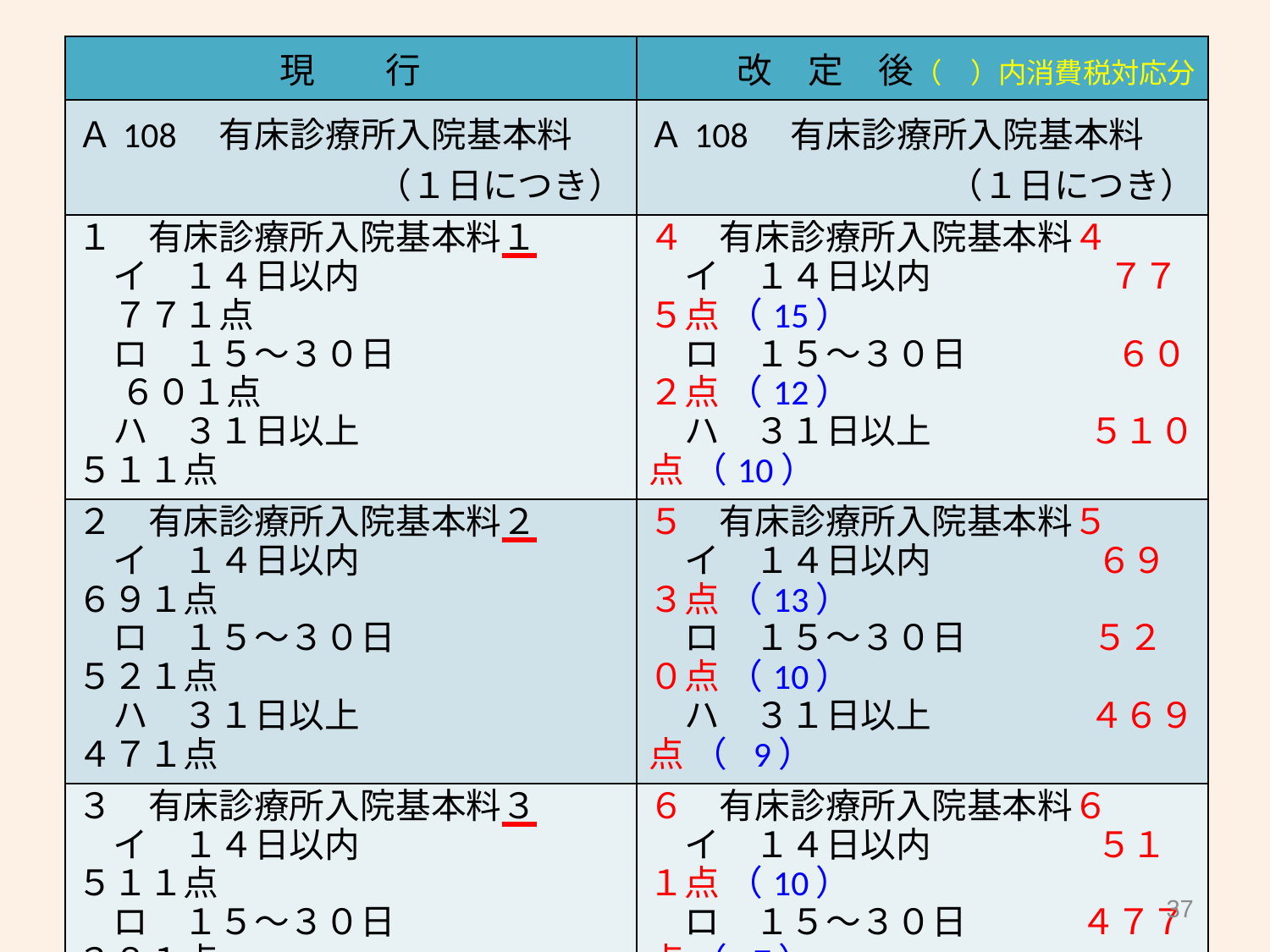

| 現　　行 | 改　定　後（　）内消費税対応分 |
| --- | --- |
| Ａ108　有床診療所入院基本料 （１日につき） | Ａ108　有床診療所入院基本料 （１日につき） |
| １　有床診療所入院基本料１ 　イ　１４日以内　　　　　　　　７７１点 　ロ　１５～３０日　　　　　　　 ６０１点 　ハ　３１日以上　　　　　　　 ５１１点 | ４　有床診療所入院基本料４ 　イ　１４日以内　　　　　７７５点 （15） 　ロ　１５～３０日　　　　 ６０２点 （12） 　ハ　３１日以上　　　　 ５１０点 （10） |
| ２　有床診療所入院基本料２ 　イ　１４日以内　　　　　　　 ６９１点 　ロ　１５～３０日　　　　　 ５２１点 　ハ　３１日以上　　　　　　　 ４７１点 | ５　有床診療所入院基本料５ 　イ　１４日以内　　　　 ６９３点 （13） 　ロ　１５～３０日　　 ５２０点 （10） 　ハ　３１日以上　　　　 ４６９点 （ 9） |
| ３　有床診療所入院基本料３ 　イ　１４日以内　　　　　　　 ５１１点 　ロ　１５～３０日　　　　 ３８１点 　ハ　３１日以上　　　　　　　 ３５１点 | ６　有床診療所入院基本料６ 　イ　１４日以内　　　　 ５１１点 （10） 　ロ　１５～３０日　 ４７７点 （ 7） 　ハ　３１日以上　　　　 ４５０点 （ 7） |
| ※栄養管理実施加算の包括化の見直しに伴い入院基本料を11点引下げ ［看護配置に係る基準］ 　①　有床診療所入院基本料１及び４：看護職員配置７人以上 　②　有床診療所入院基本料２及び５：看護職員配置４人以上７人未満 　③　有床診療所入院基本料３及び６：看護職員配置１人以上４人未満 |  |
37